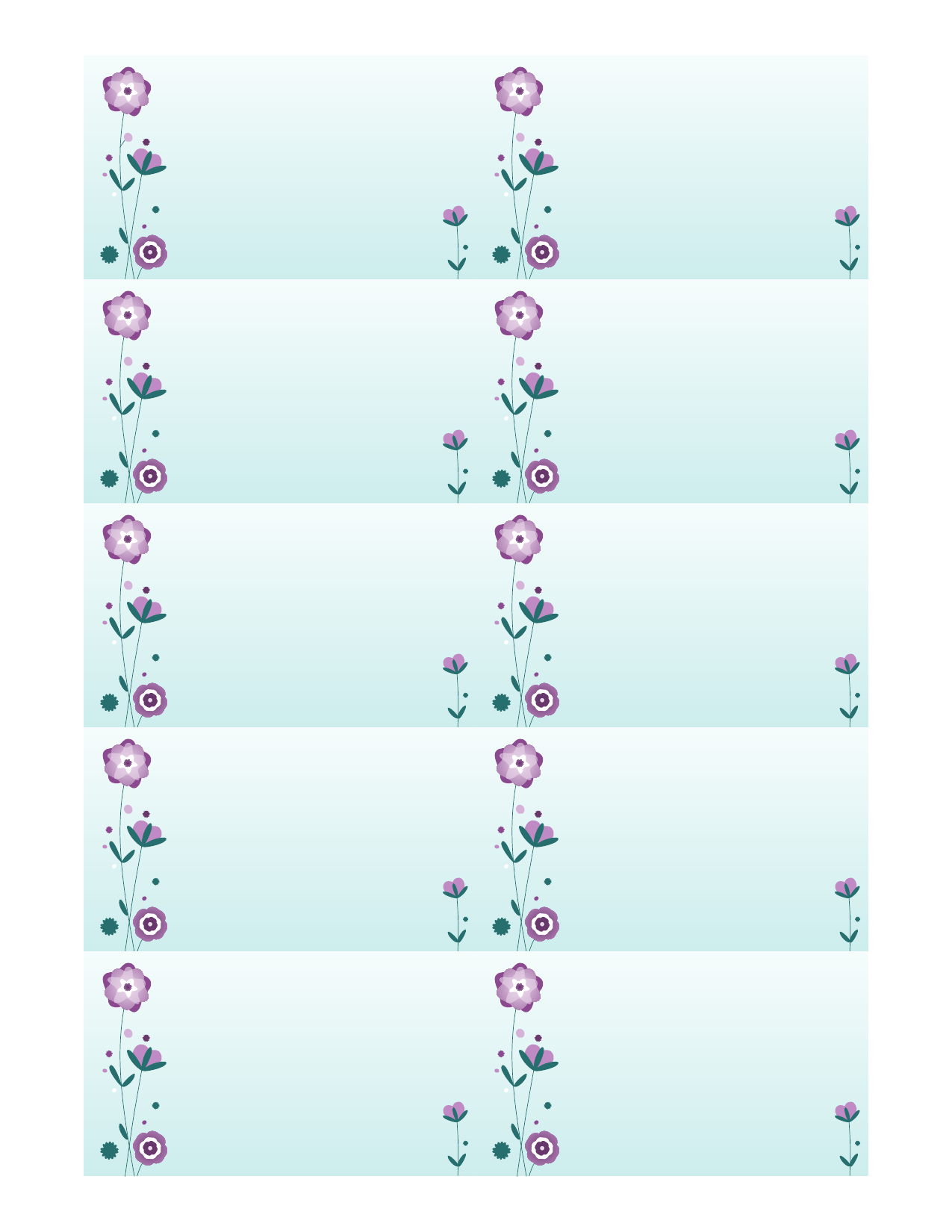

孔西明

剪贴簿和手工艺品

广州市，510000
第一大街 1234 号
67 栋

电话 |
360.555.0150

电子邮件 |
msato@example.com

Web |
example.com/msato/blog